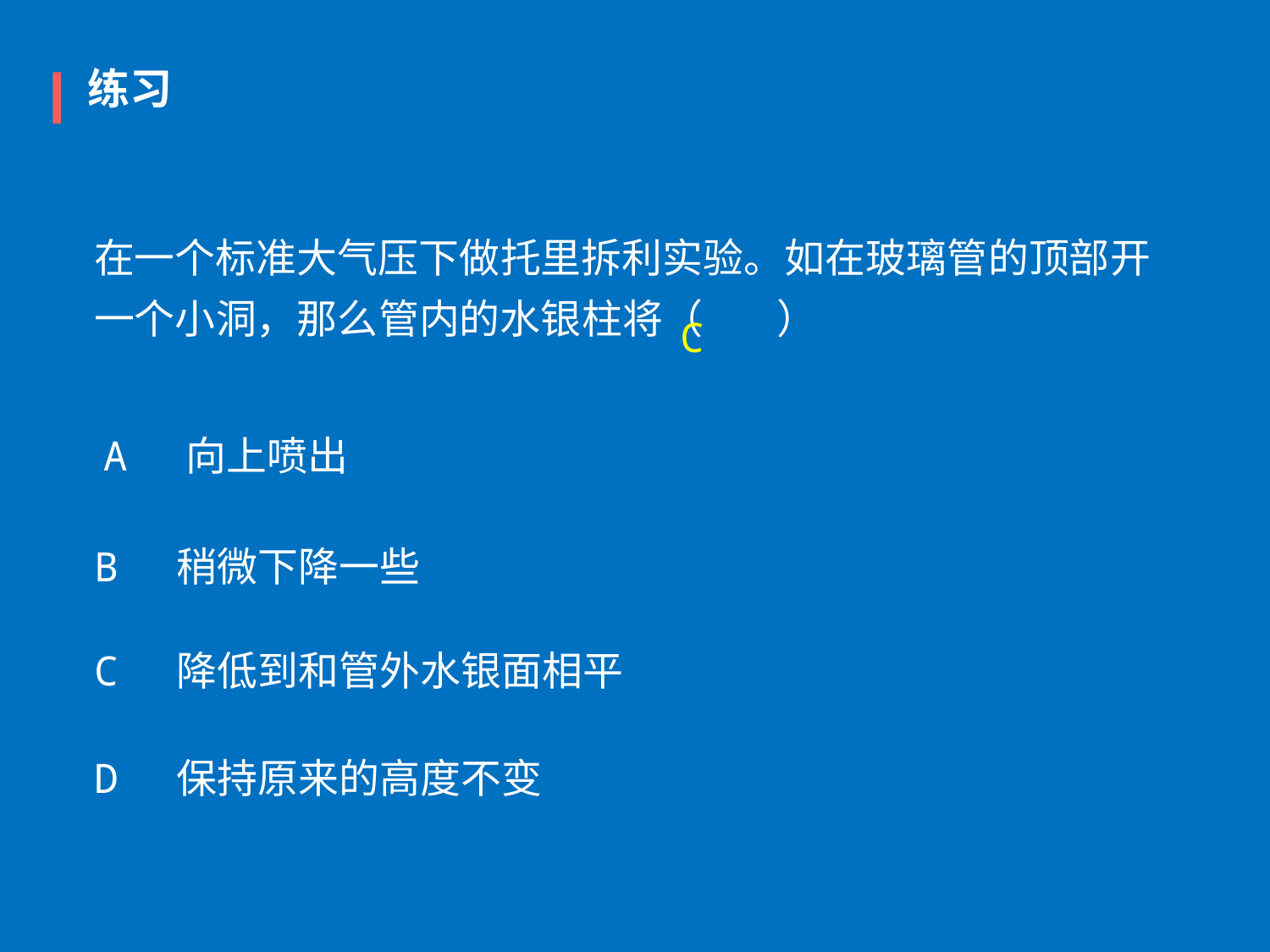

练习

在一个标准大气压下做托里拆利实验。如在玻璃管的顶部开一个小洞，那么管内的水银柱将（        ）
C
A  向上喷出
B  稍微下降一些
C  降低到和管外水银面相平
D  保持原来的高度不变